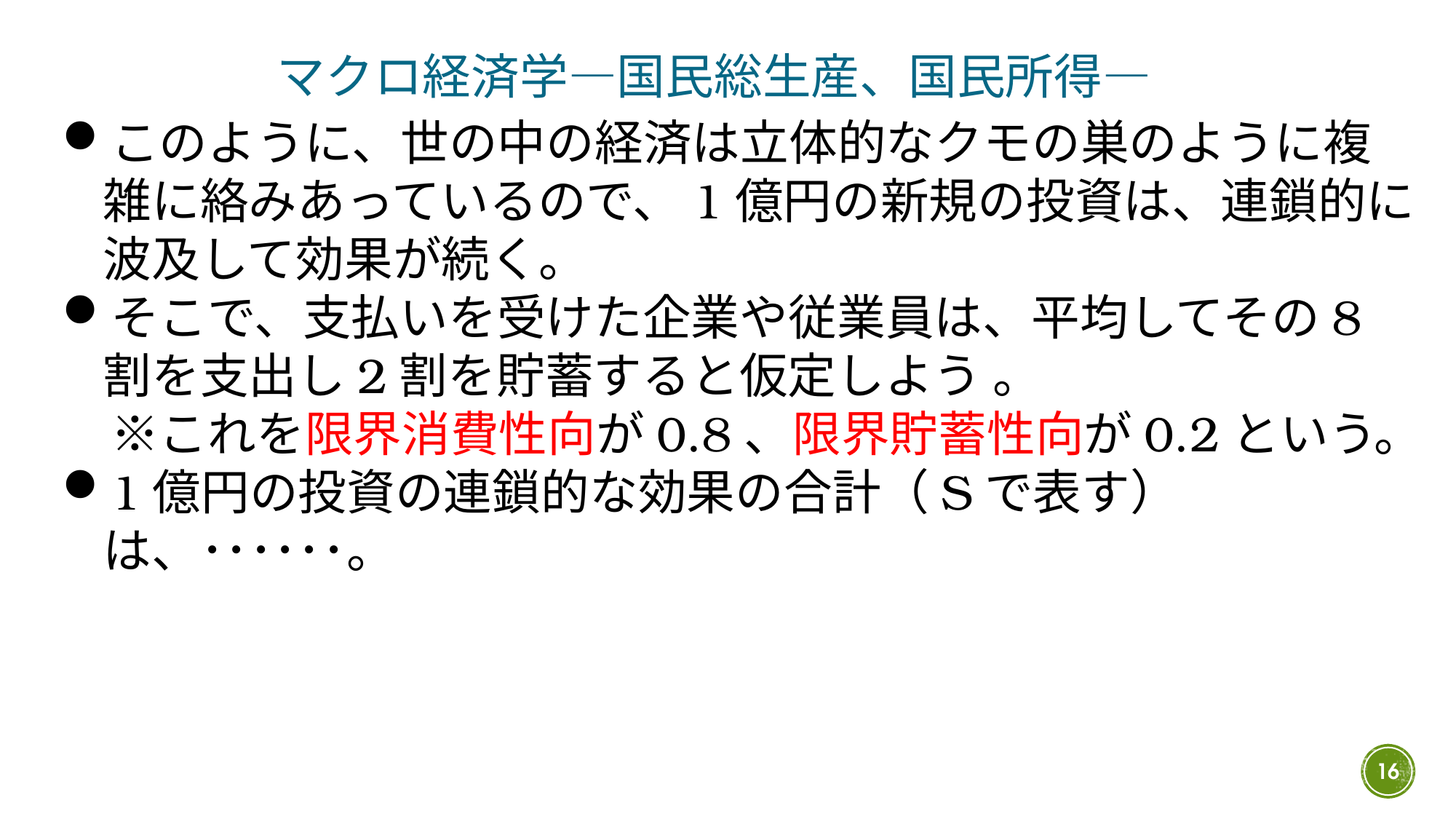

マクロ経済学―国民総生産、国民所得―
このように、世の中の経済は立体的なクモの巣のように複雑に絡みあっているので、1億円の新規の投資は、連鎖的に波及して効果が続く。
そこで、支払いを受けた企業や従業員は、平均してその8割を支出し2割を貯蓄すると仮定しよう 。
　※これを限界消費性向が0.8、限界貯蓄性向が0.2という。
1億円の投資の連鎖的な効果の合計（Sで表す）は、･･････。
16